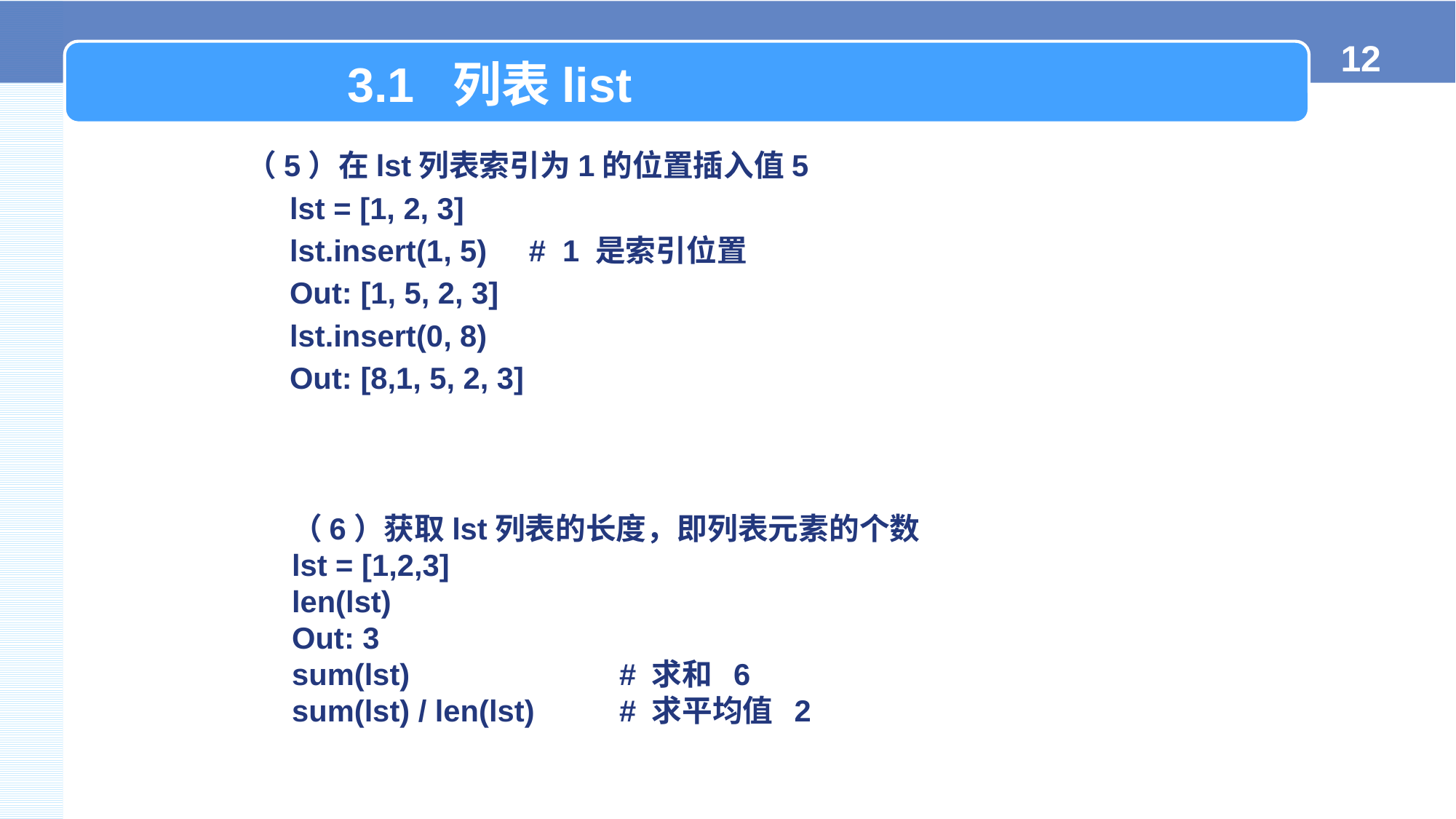

3.1  列表list
（5）在lst列表索引为1的位置插入值5
lst = [1, 2, 3]
lst.insert(1, 5)     #  1 是索引位置
Out: [1, 5, 2, 3]
lst.insert(0, 8)
Out: [8,1, 5, 2, 3]
（6）获取lst列表的长度，即列表元素的个数
lst = [1,2,3]
len(lst)
Out: 3
sum(lst)    		# 求和  6
sum(lst) / len(lst)    	# 求平均值  2